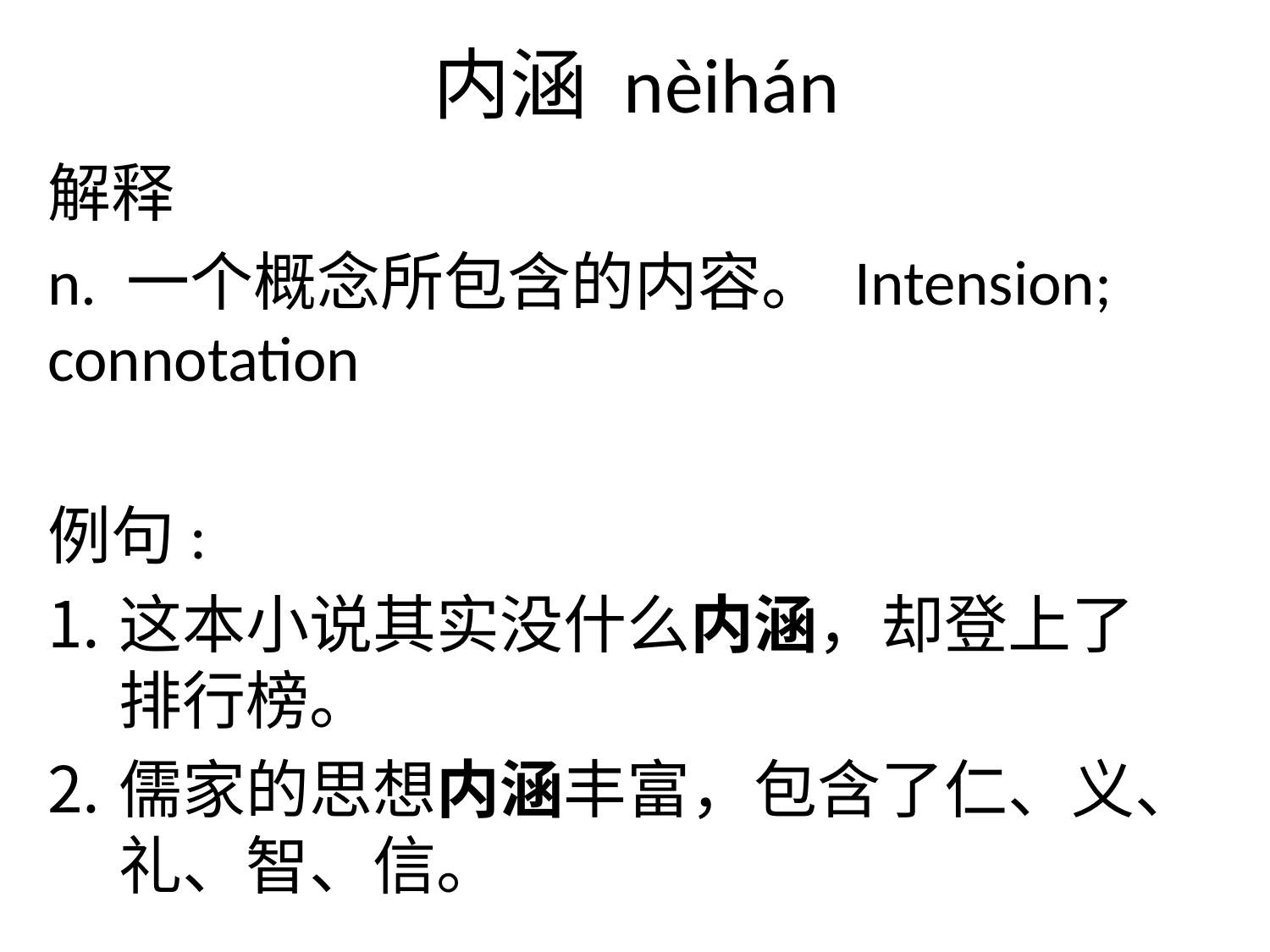

# 内涵 nèihán
解释
n. 一个概念所包含的内容。 Intension; connotation

例句:
这本小说其实没什么内涵，却登上了排行榜。
儒家的思想内涵丰富，包含了仁、义、礼、智、信。